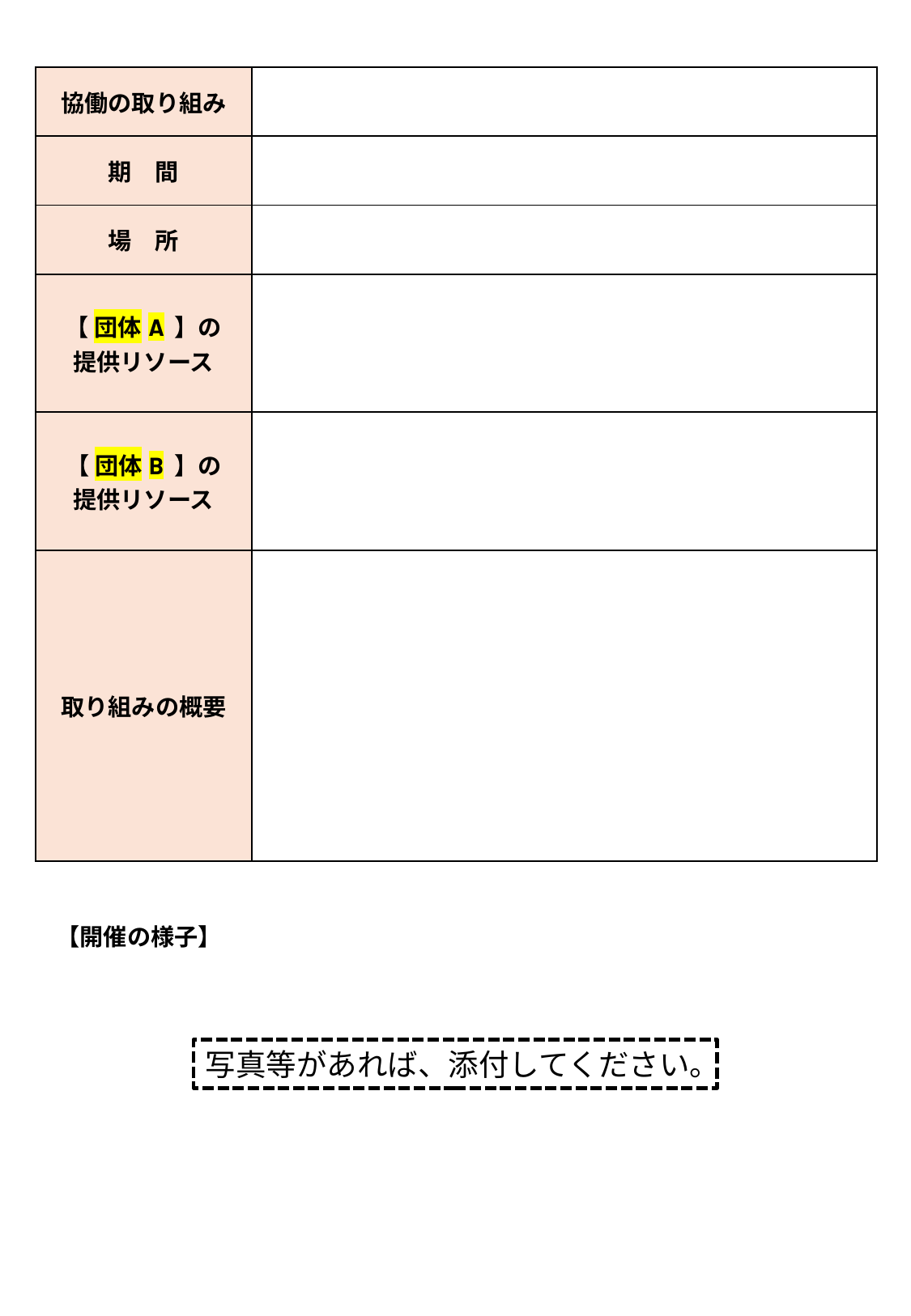

| 協働の取り組み |  |
| --- | --- |
| 期　間 |  |
| 場　所 |  |
| 【 団体A 】の 提供リソース |  |
| 【 団体B 】の 提供リソース |  |
| 取り組みの概要 |  |
【開催の様子】
写真等があれば、添付してください。